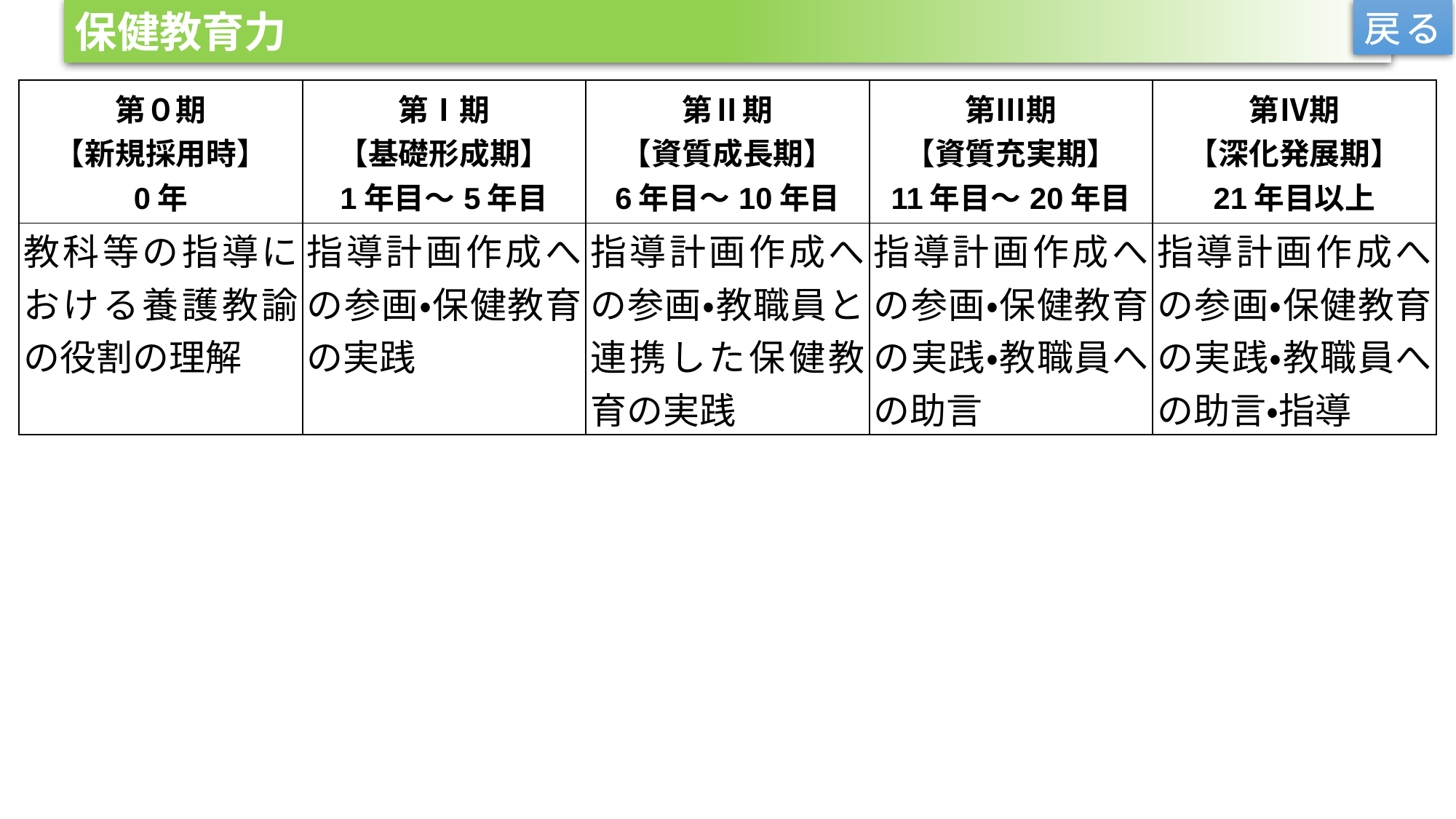

保健教育力
戻る
| 第０期 【新規採用時】 0年 | 第Ⅰ期 【基礎形成期】 1年目～5年目 | 第Ⅱ期 【資質成長期】 6年目～10年目 | 第Ⅲ期 【資質充実期】 11年目～20年目 | 第Ⅳ期 【深化発展期】 21年目以上 |
| --- | --- | --- | --- | --- |
| 教科等の指導における養護教諭の役割の理解 | 指導計画作成への参画・保健教育の実践 | 指導計画作成への参画・教職員と連携した保健教育の実践 | 指導計画作成への参画・保健教育の実践・教職員への助言 | 指導計画作成への参画・保健教育の実践・教職員への助言・指導 |